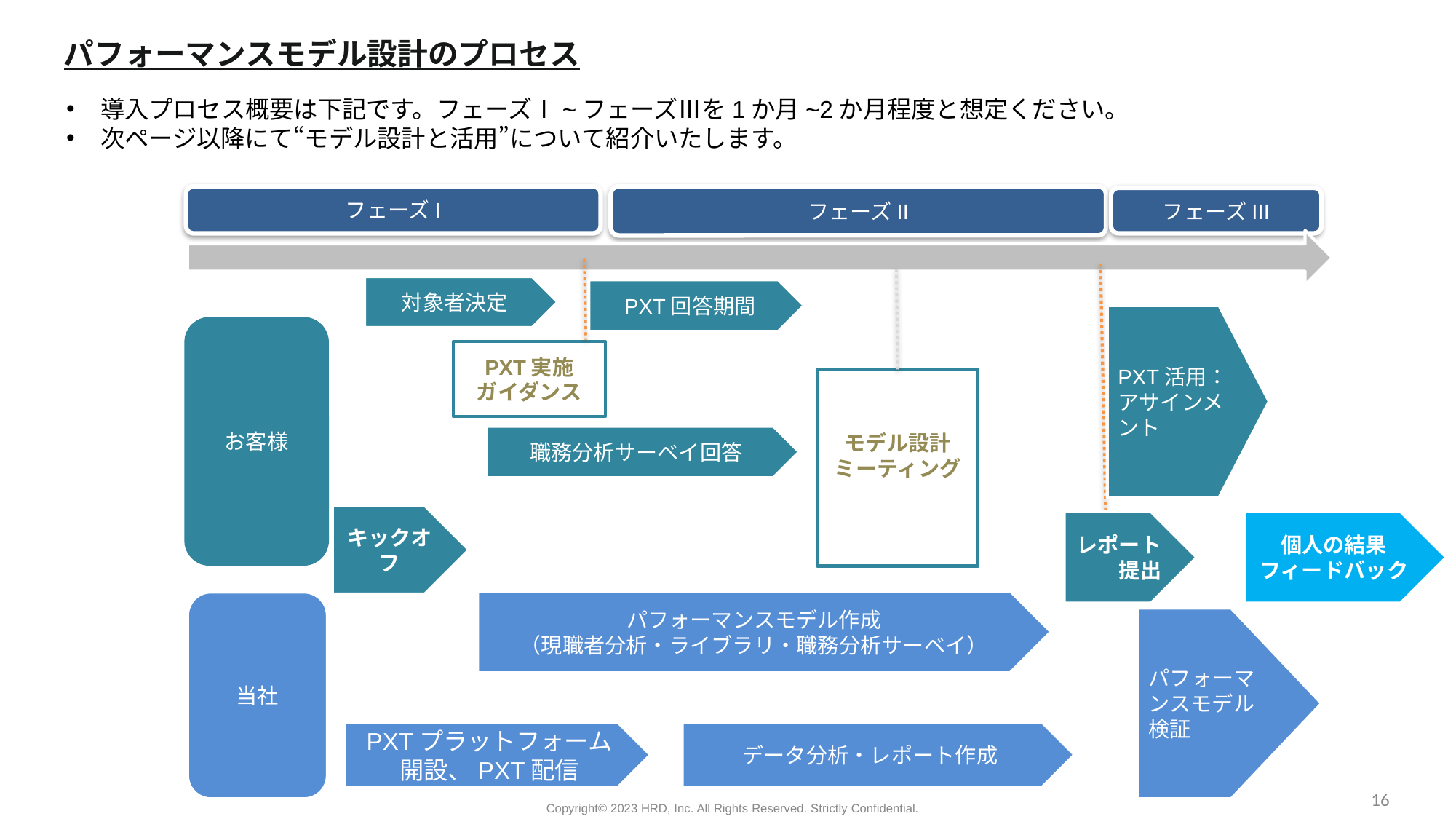

パフォーマンスモデル設計のプロセス
導入プロセス概要は下記です。フェーズⅠ~フェーズⅢを1か月~2か月程度と想定ください。
次ページ以降にて“モデル設計と活用”について紹介いたします。
フェーズII
フェーズI
フェーズIII

対象者決定
PXT回答期間
PXT活用：
アサインメント
お客様
PXT実施
ガイダンス
モデル設計
ミーティング

職務分析サーベイ回答
キックオフ
レポート　　提出
個人の結果
フィードバック
パフォーマンスモデル作成
（現職者分析・ライブラリ・職務分析サーベイ）
当社
パフォーマンスモデル検証
PXTプラットフォーム
開設、PXT配信
データ分析・レポート作成
16
16
Copyright©️ 2023 HRD, Inc. All Rights Reserved. Strictly Confidential.